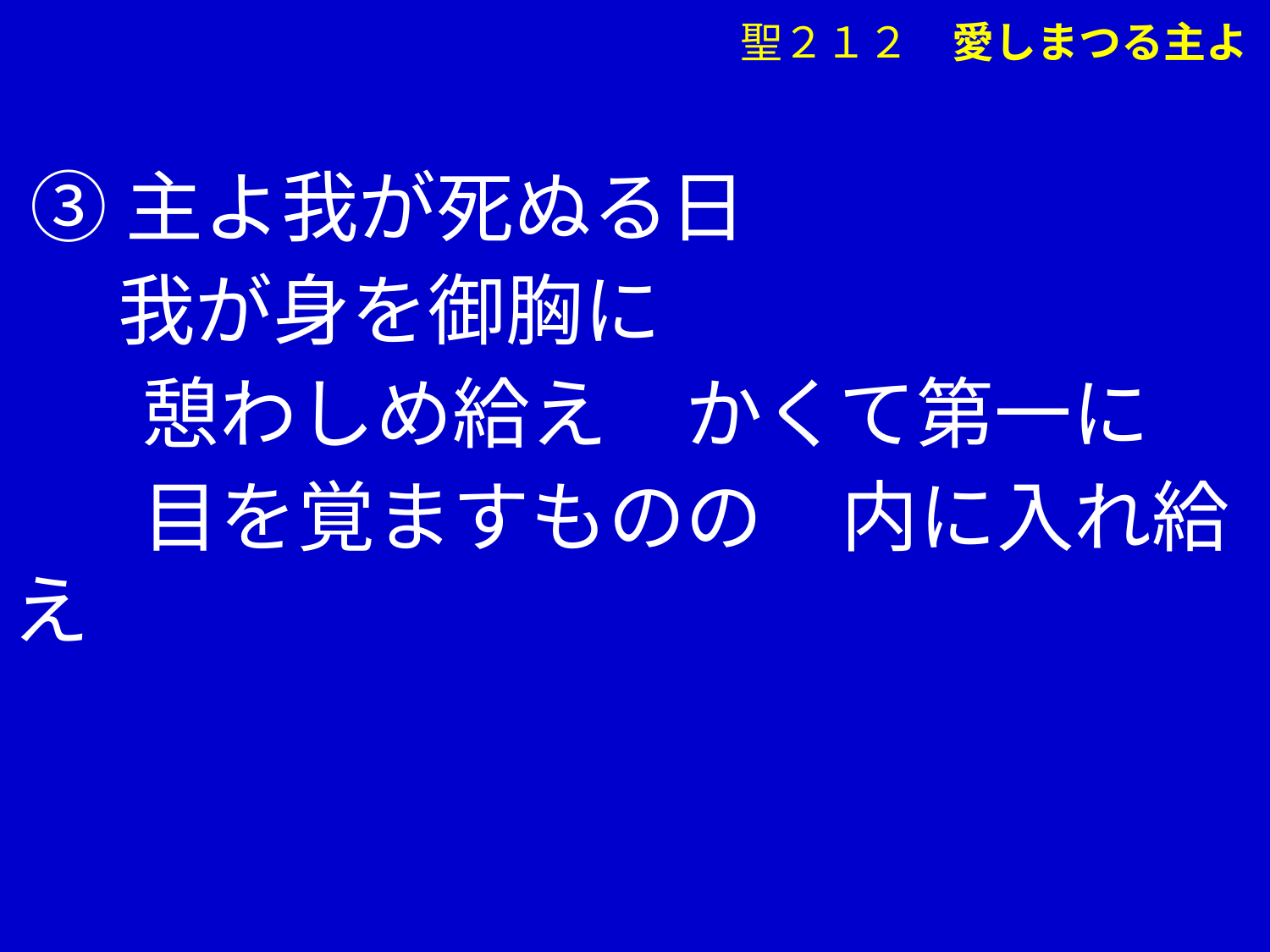

聖２１２　愛しまつる主よ
 ③主よ我が死ぬる日
     我が身を御胸に
　   憩わしめ給え　かくて第一に
　   目を覚ますものの　内に入れ給え